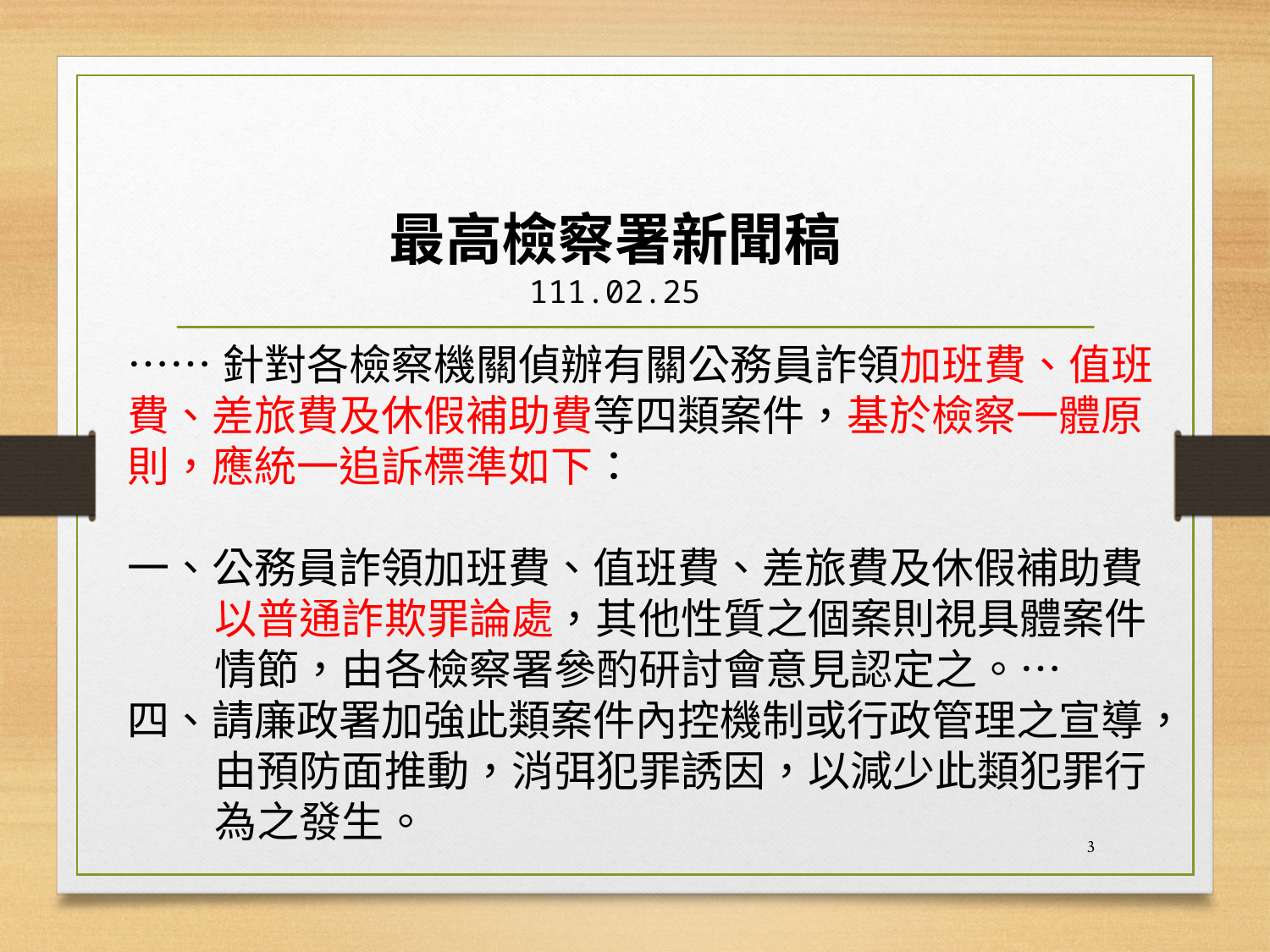

最高檢察署新聞稿
111.02.25
……針對各檢察機關偵辦有關公務員詐領加班費、值班費、差旅費及休假補助費等四類案件，基於檢察一體原則，應統一追訴標準如下：

一、公務員詐領加班費、值班費、差旅費及休假補助費以普通詐欺罪論處，其他性質之個案則視具體案件情節，由各檢察署參酌研討會意見認定之。…
四、請廉政署加強此類案件內控機制或行政管理之宣導，由預防面推動，消弭犯罪誘因，以減少此類犯罪行為之發生。
3